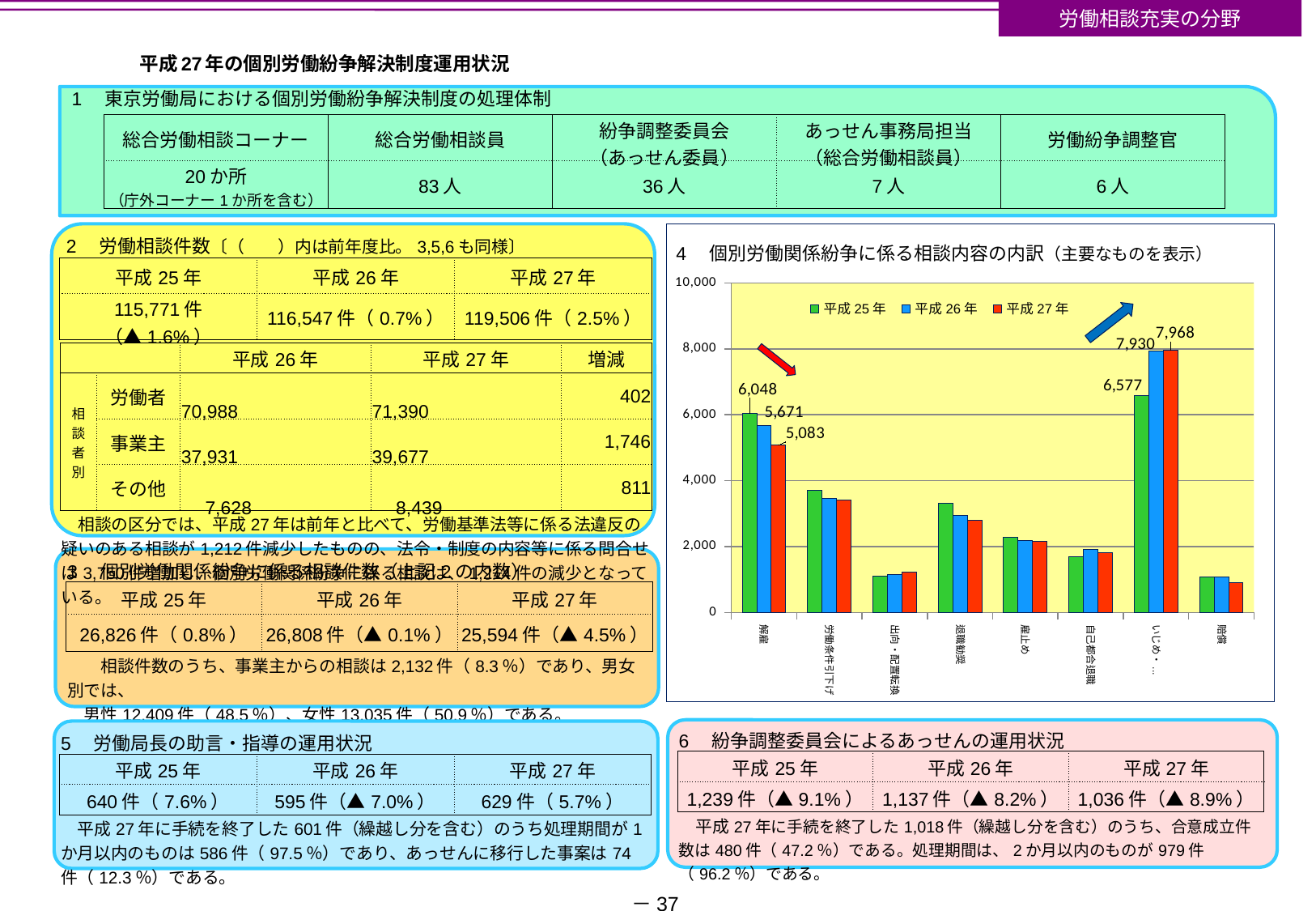

労働相談充実の分野

# 平成27年の個別労働紛争解決制度運用状況
1　東京労働局における個別労働紛争解決制度の処理体制

| 総合労働相談コーナー | 総合労働相談員 | 紛争調整委員会 （あっせん委員） | あっせん事務局担当 （総合労働相談員） | 労働紛争調整官 |
| --- | --- | --- | --- | --- |
| 20か所 （庁外コーナー1か所を含む） | 83人 | 36人 | 7人 | 6人 |

### Chart

| Category | 平成25年 | 平成26年 | 平成27年 |
|---|---|---|---|
| 解雇 | 6048.0 | 5671.0 | 5083.0 |
| 労働条件引下げ | 3713.0 | 3469.0 | 3404.0 |
| 出向・配置転換 | 1102.0 | 1153.0 | 1222.0 |
| 退職勧奨 | 3319.0 | 2936.0 | 2789.0 |
| 雇止め | 2277.0 | 2178.0 | 2164.0 |
| 自己都合退職 | 1685.0 | 1914.0 | 1814.0 |
| いじめ・嫌がらせ | 6577.0 | 7930.0 | 7968.0 |
| 賠償 | 1070.0 | 1082.0 | 901.0 |
| 2　労働相談件数〔（　　）内は前年度比。3,5,6も同様〕 |  |  |
| --- | --- | --- |
| 平成25年 | 平成26年 | 平成27年 |
| 115,771件（▲1.6%） | 116,547件（0.7%） | 119,506件（2.5%） |
|  |  |  |
4　個別労働関係紛争に係る相談内容の内訳（主要なものを表示）
|  |  | 平成26年 | 平成27年 | 増減 |
| --- | --- | --- | --- | --- |
| 相 談 者 別 | 労働者 | 70,988 | 71,390 | 402 |
|  | 事業主 | 37,931 | 39,677 | 1,746 |
|  | その他 | 7,628 | 8,439 | 811 |
| 相談の区分では、平成27年は前年と比べて、労働基準法等に係る法違反の疑いのある相談が1,212件減少したものの、法令・制度の内容等に係る問合せは3,750件増加し、個別労働関係紛争に係る相談は、1,214件の減少となっている。 |  |  |  |  |

| 3　個別労働関係紛争に係る相談件数（上記2の内数） |  |  |
| --- | --- | --- |
| 平成25年 | 平成26年 | 平成27年 |
| 26,826件（0.8%） | 26,808件（▲0.1%） | 25,594件（▲4.5%） |
| 相談件数のうち、事業主からの相談は2,132件（8.3％）であり、男女別では、 　男性12,409件（48.5％）、女性13,035件（50.9％）である。 |  |  |

| 6　紛争調整委員会によるあっせんの運用状況 |  |  |
| --- | --- | --- |
| 平成25年 | 平成26年 | 平成27年 |
| 1,239件（▲9.1%） | 1,137件（▲8.2%） | 1,036件（▲8.9%） |
| 平成27年に手続を終了した1,018件（繰越し分を含む）のうち、合意成立件数は480件（47.2％）である。処理期間は、2か月以内のものが979件（96.2％）である。 |  |  |
| 5　労働局長の助言・指導の運用状況 |  |  |
| --- | --- | --- |
| 平成25年 | 平成26年 | 平成27年 |
| 640件（7.6%） | 595件（▲7.0%） | 629件（5.7%） |
| 平成27年に手続を終了した601件（繰越し分を含む）のうち処理期間が1か月以内のものは586件（97.5％）であり、あっせんに移行した事案は74件（12.3％）である。 |  |  |
－37－